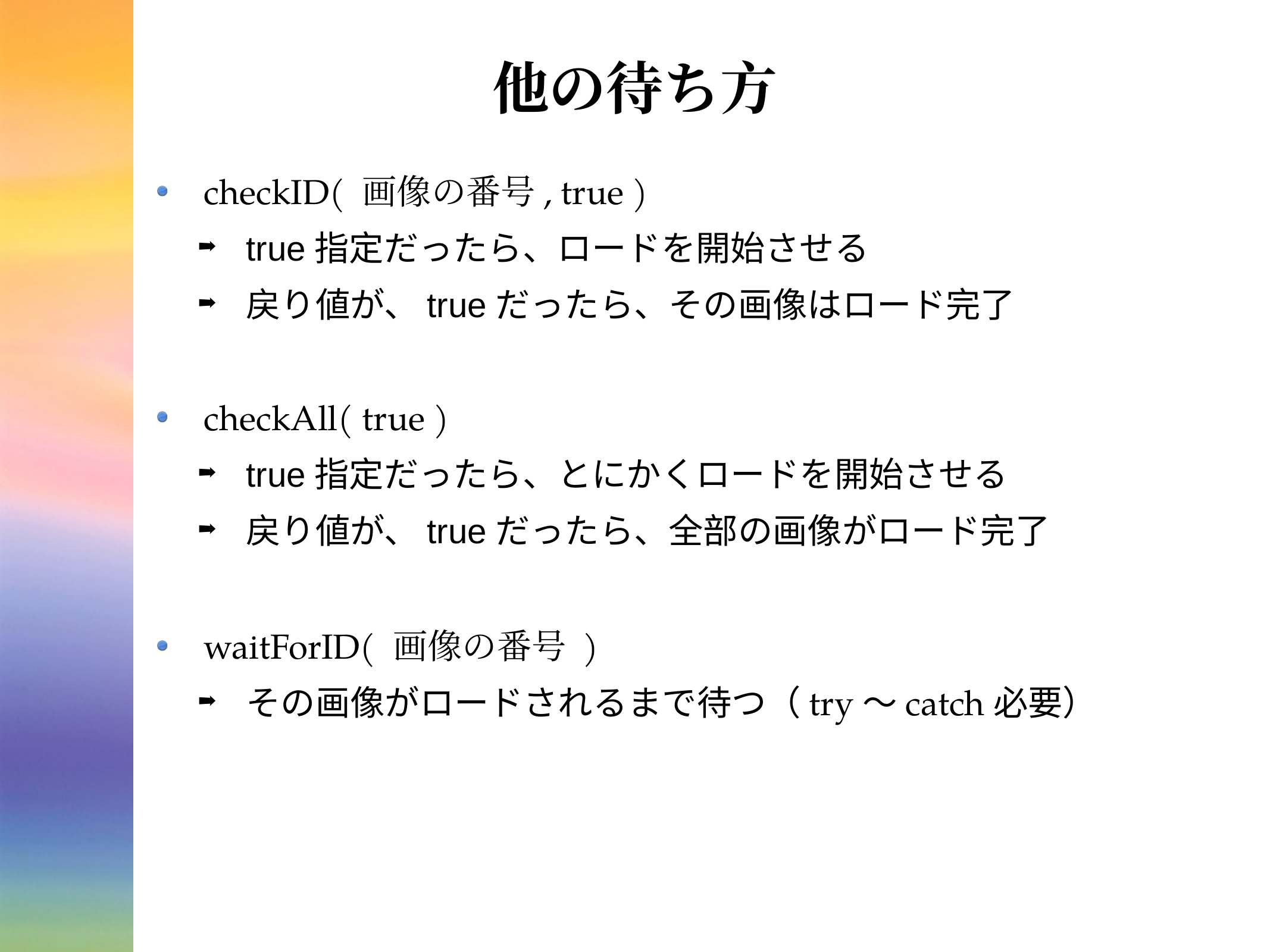

# 他の待ち方
checkID( 画像の番号, true )
true指定だったら、ロードを開始させる
戻り値が、trueだったら、その画像はロード完了

checkAll( true )
true指定だったら、とにかくロードを開始させる
戻り値が、trueだったら、全部の画像がロード完了

waitForID( 画像の番号 )
その画像がロードされるまで待つ（try〜catch必要）